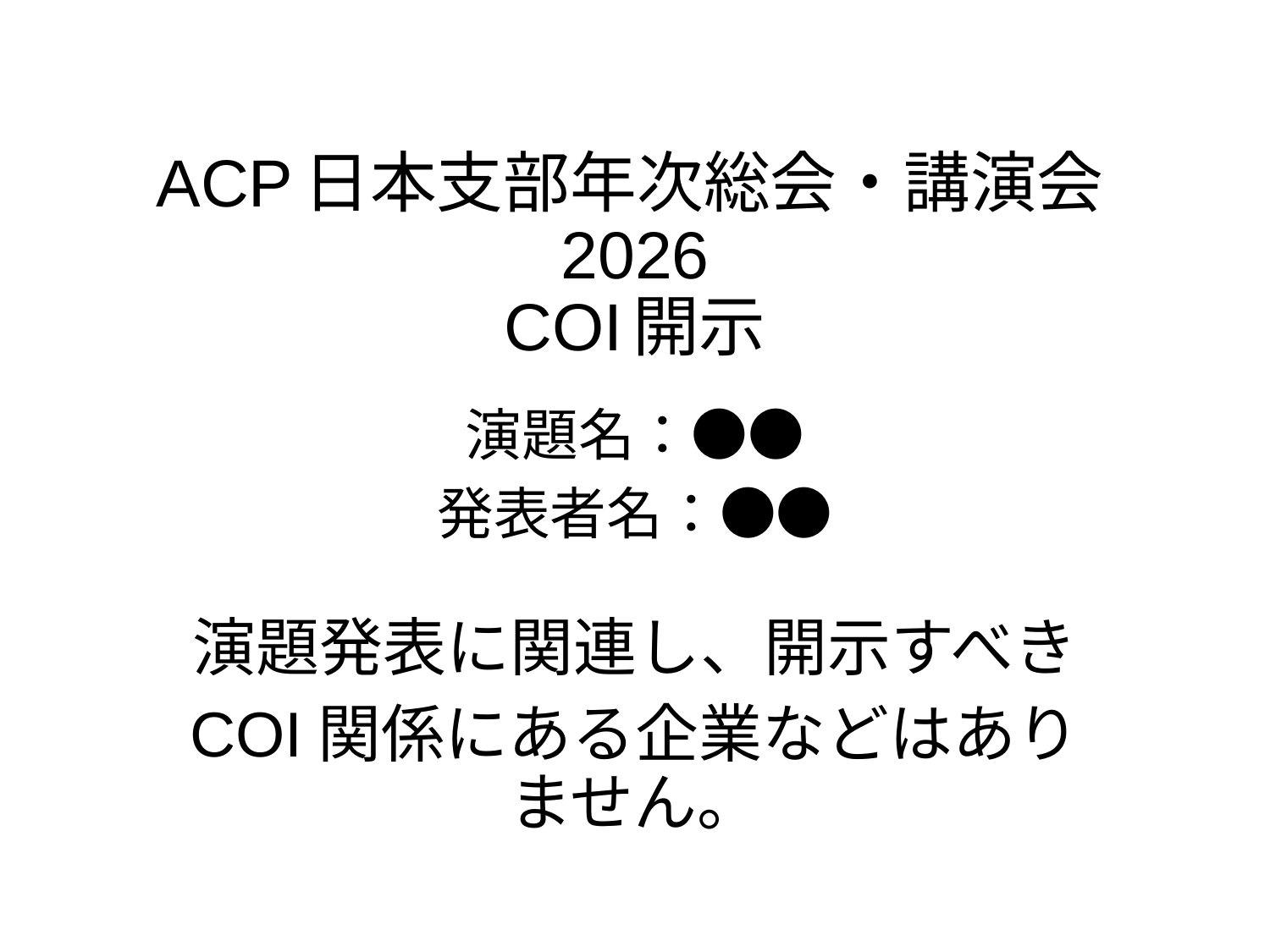

# ACP日本支部年次総会・講演会2026 COI開示
演題名：●●
発表者名：●●
演題発表に関連し、開示すべき
COI関係にある企業などはありません。